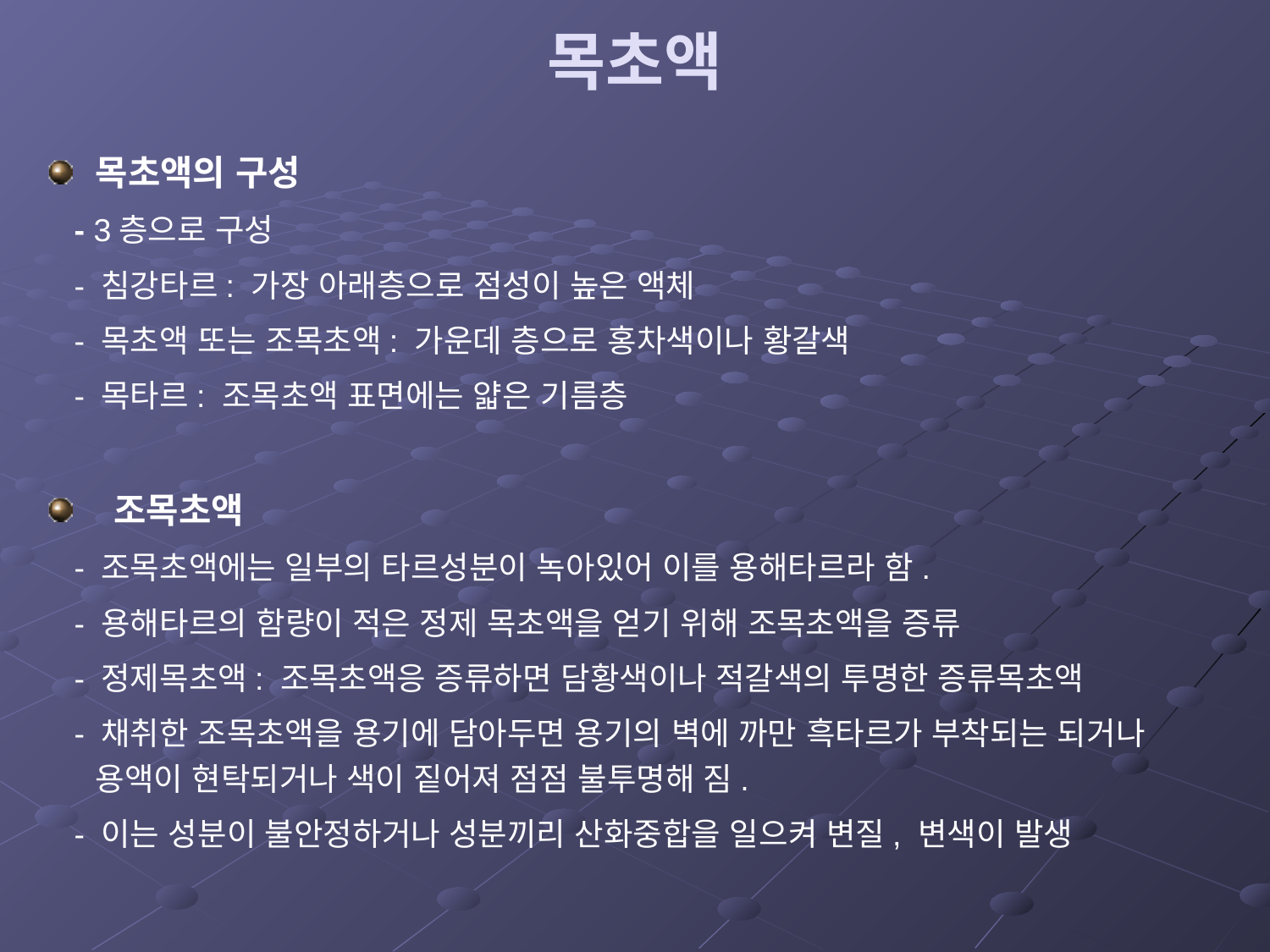

# 목초액
목초액의 구성
   - 3층으로 구성
   - 침강타르: 가장 아래층으로 점성이 높은 액체
   - 목초액 또는 조목초액: 가운데 층으로 홍차색이나 황갈색
   - 목타르: 조목초액 표면에는 얇은 기름층

 조목초액
   - 조목초액에는 일부의 타르성분이 녹아있어 이를 용해타르라 함.
   - 용해타르의 함량이 적은 정제 목초액을 얻기 위해 조목초액을 증류
   - 정제목초액: 조목초액응 증류하면 담황색이나 적갈색의 투명한 증류목초액
   - 채취한 조목초액을 용기에 담아두면 용기의 벽에 까만 흑타르가 부착되는 되거나 용액이 현탁되거나 색이 짙어져 점점 불투명해 짐.
   - 이는 성분이 불안정하거나 성분끼리 산화중합을 일으켜 변질, 변색이 발생